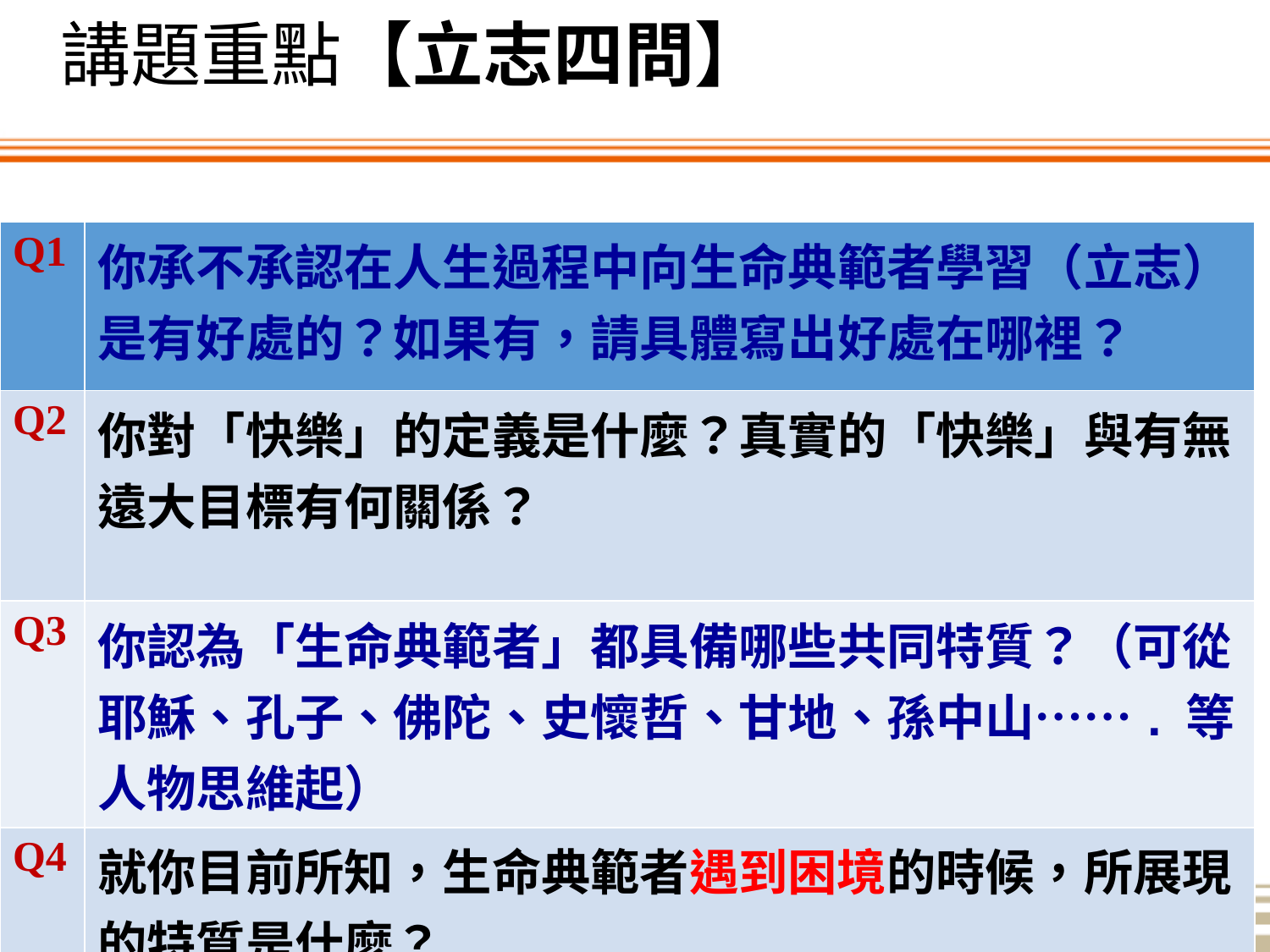

# 講題重點【立志四問】
| Q1 | 你承不承認在人生過程中向生命典範者學習（立志）是有好處的？如果有，請具體寫出好處在哪裡？ |
| --- | --- |
| Q2 | 你對「快樂」的定義是什麼？真實的「快樂」與有無遠大目標有何關係？ |
| Q3 | 你認為「生命典範者」都具備哪些共同特質？（可從耶穌、孔子、佛陀、史懷哲、甘地、孫中山……. 等人物思維起） |
| Q4 | 就你目前所知，生命典範者遇到困境的時候，所展現的特質是什麼？ |